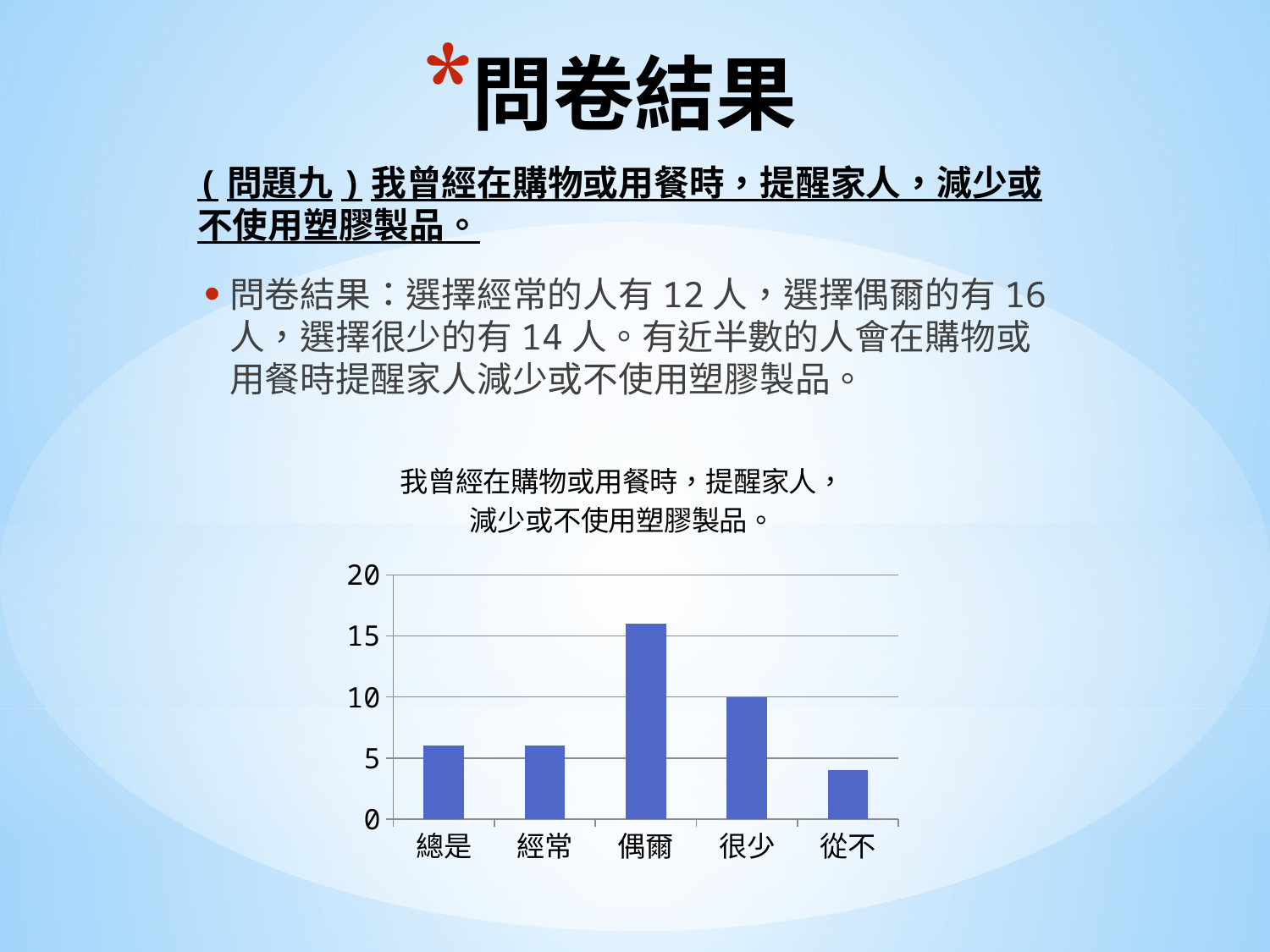

# 問卷結果
(問題九)我曾經在購物或用餐時，提醒家人，減少或不使用塑膠製品。
問卷結果：選擇經常的人有12人，選擇偶爾的有16人，選擇很少的有14人。有近半數的人會在購物或用餐時提醒家人減少或不使用塑膠製品。

### Chart: 我曾經在購物或用餐時，提醒家人，減少或不使用塑膠製品。

| Category | 我曾經在購物或用餐時，提醒家人，減少或不使用塑膠製品。 |
|---|---|
| 總是 | 6.0 |
| 經常 | 6.0 |
| 偶爾 | 16.0 |
| 很少 | 10.0 |
| 從不 | 4.0 |